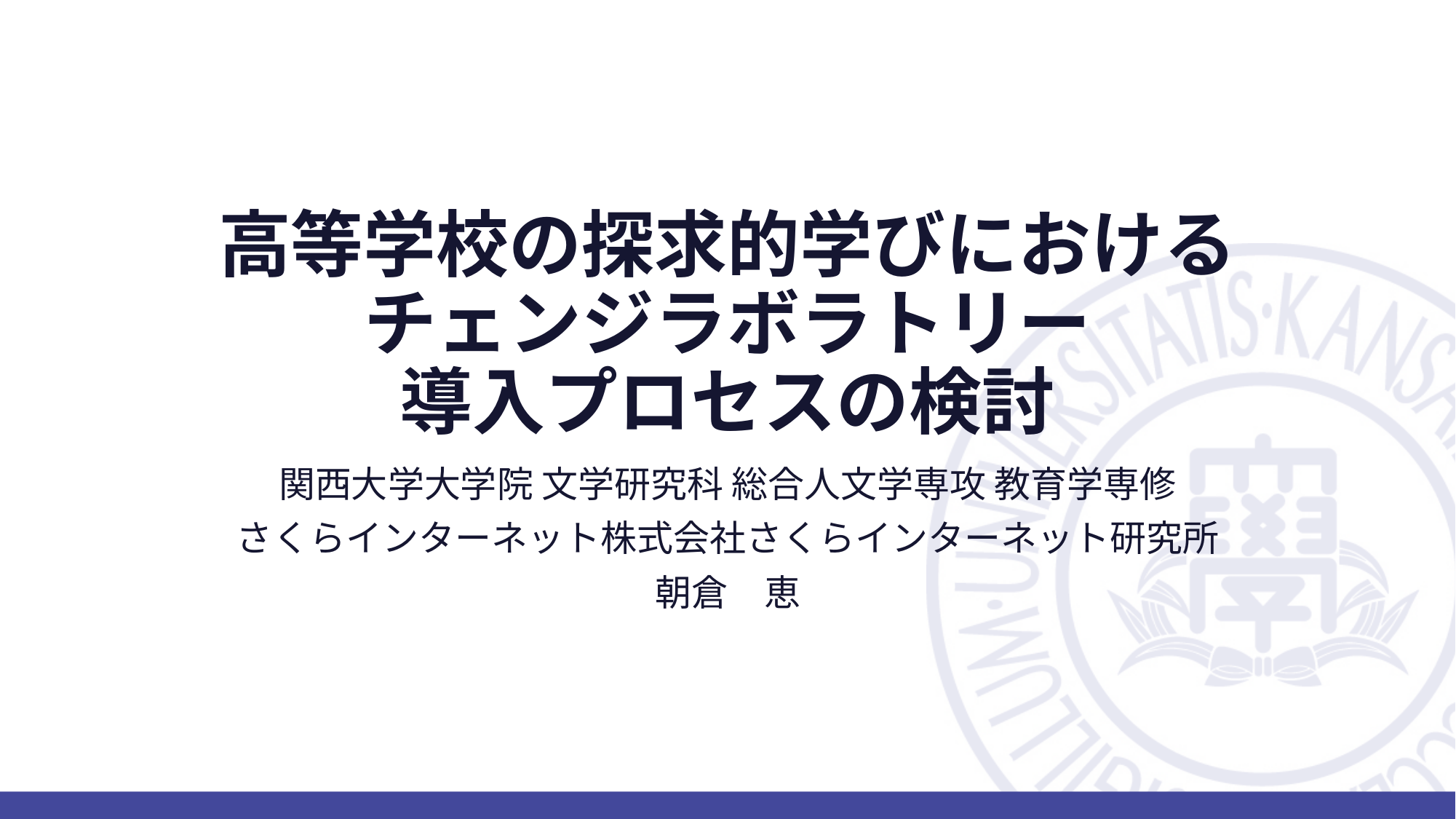

# 高等学校の探求的学びにおける チェンジラボラトリー 導入プロセスの検討
関西大学大学院 文学研究科 総合人文学専攻 教育学専修
さくらインターネット株式会社さくらインターネット研究所
朝倉　恵